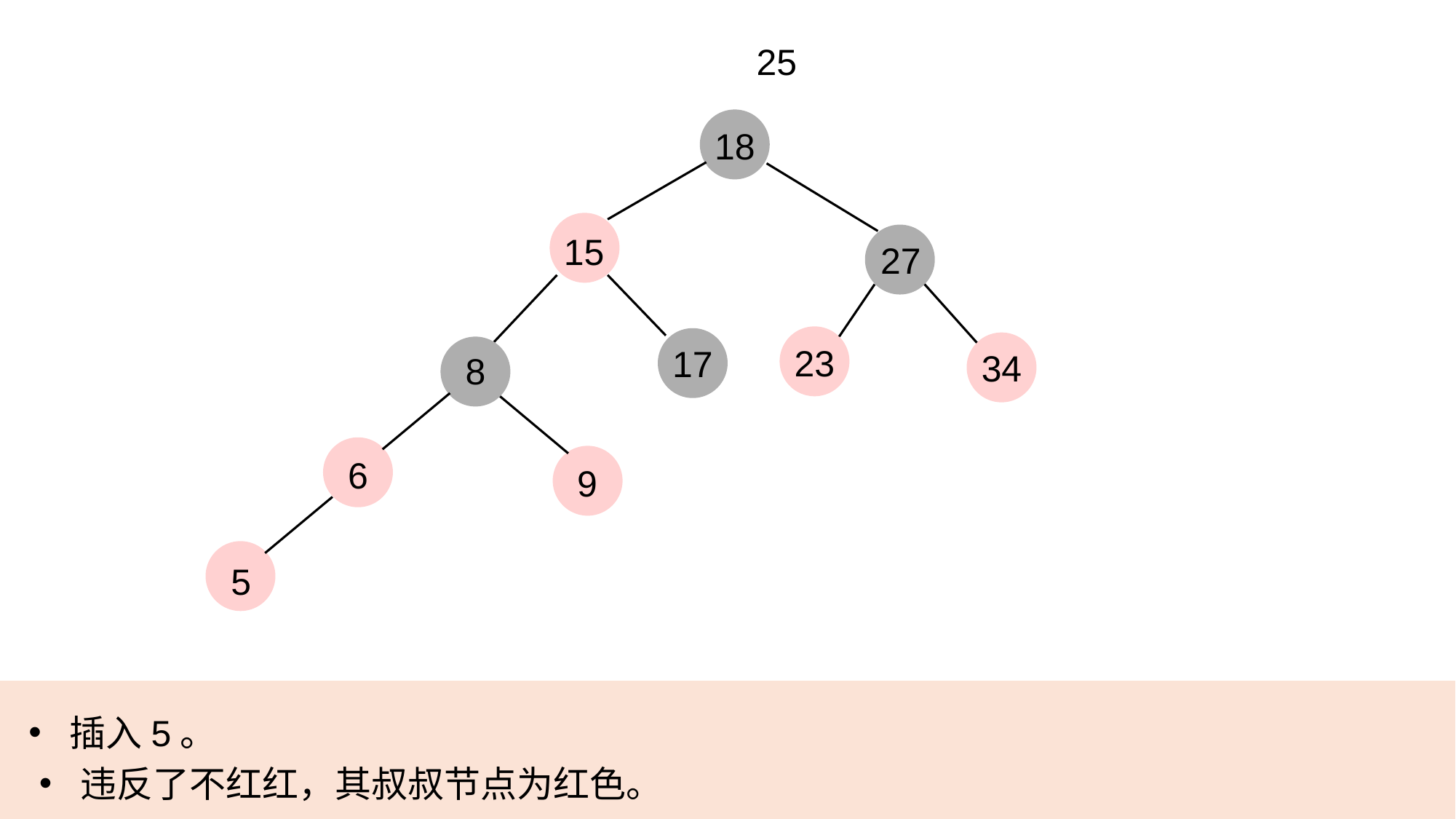

25

18

15

27

23
17

34
8

6
9

5

插入5。
违反了不红红，其叔叔节点为红色。